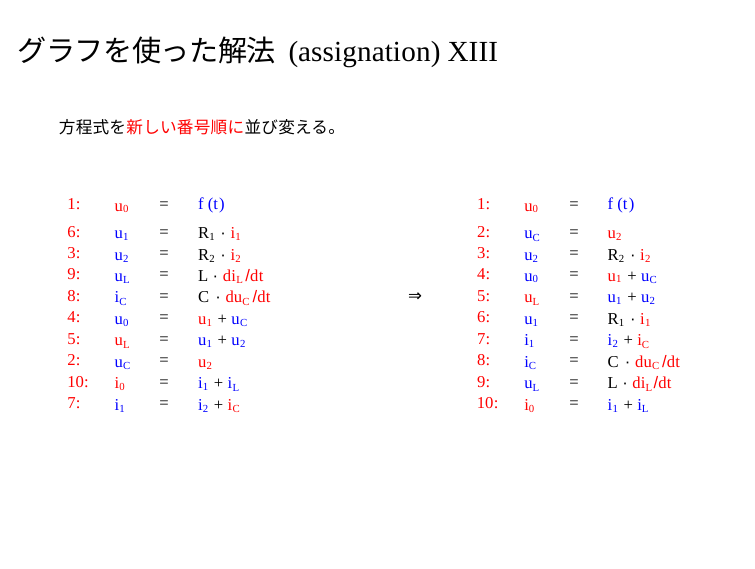

グラフを使った解法 (assignation) XIII

方程式を新しい番号順に並び変える。
| 1: | u0 | = | f (t) |  | 1: | u0 | = | f (t) |
| --- | --- | --- | --- | --- | --- | --- | --- | --- |
| 6: | u1 | = | R1 · i1 |  | 2: | uC | = | u2 |
| 3: | u2 | = | R2 · i2 |  | 3: | u2 | = | R2 · i2 |
| 9: | uL | = | L · diL /dt |  | 4: | u0 | = | u1 + uC |
| 8: | iC | = | C · duC /dt | ⇒ | 5: | uL | = | u1 + u2 |
| 4: | u0 | = | u1 + uC |  | 6: | u1 | = | R1 · i1 |
| 5: | uL | = | u1 + u2 |  | 7: | i1 | = | i2 + iC |
| 2: | uC | = | u2 |  | 8: | iC | = | C · duC /dt |
| 10: | i0 | = | i1 + iL |  | 9: | uL | = | L · diL/dt |
| 7: | i1 | = | i2 + iC |  | 10: | i0 | = | i1 + iL |